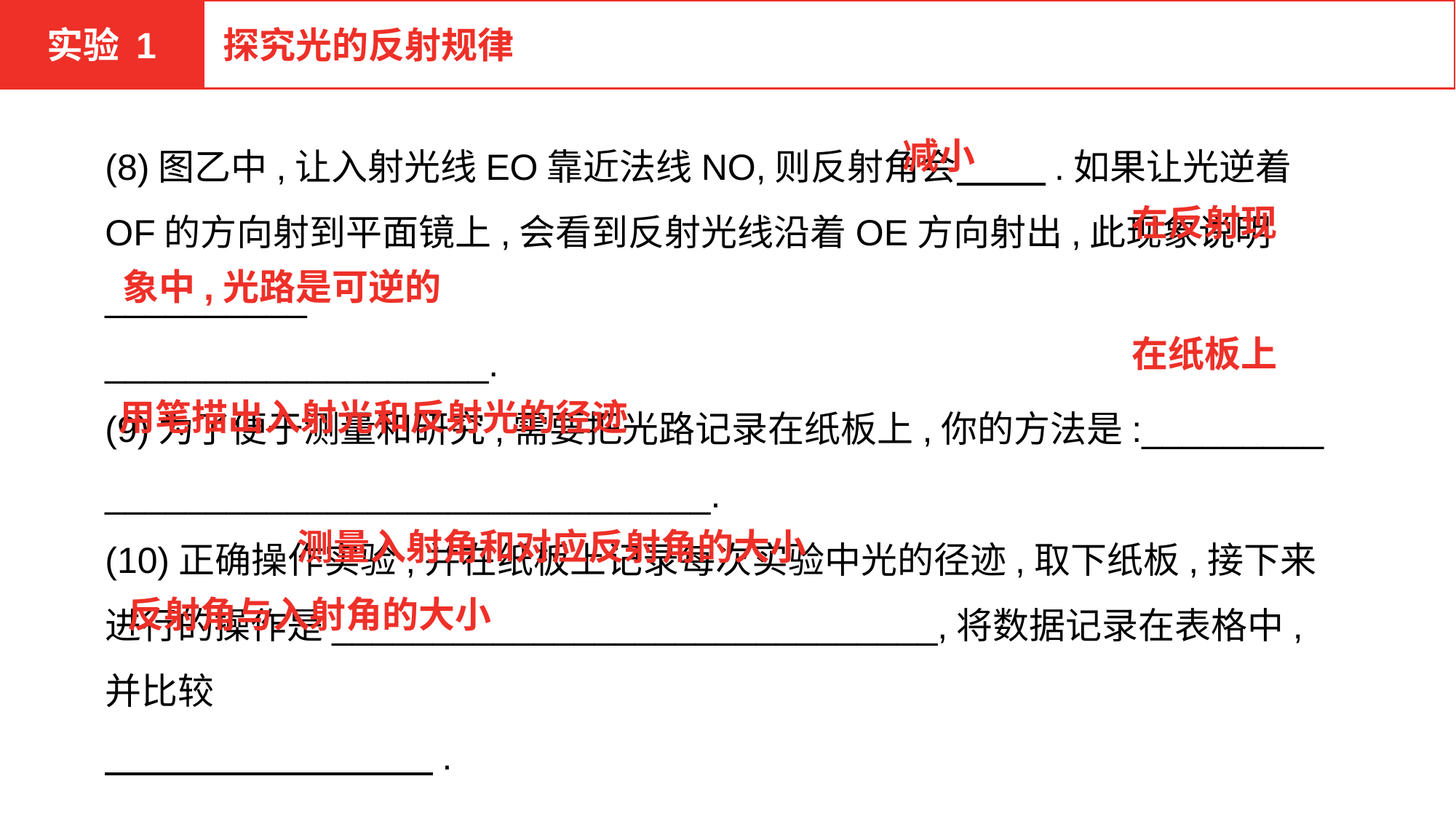

实验 1
探究光的反射规律
(8)图乙中,让入射光线EO靠近法线NO,则反射角会　　  .如果让光逆着OF的方向射到平面镜上,会看到反射光线沿着OE方向射出,此现象说明__________
___________________.
(9)为了便于测量和研究,需要把光路记录在纸板上,你的方法是:_________
______________________________.
(10)正确操作实验,并在纸板上记录每次实验中光的径迹,取下纸板,接下来进行的操作是______________________________,将数据记录在表格中,并比较
　　　　　　　         .
减小
在反射现
象中,光路是可逆的
在纸板上
用笔描出入射光和反射光的径迹
测量入射角和对应反射角的大小
反射角与入射角的大小